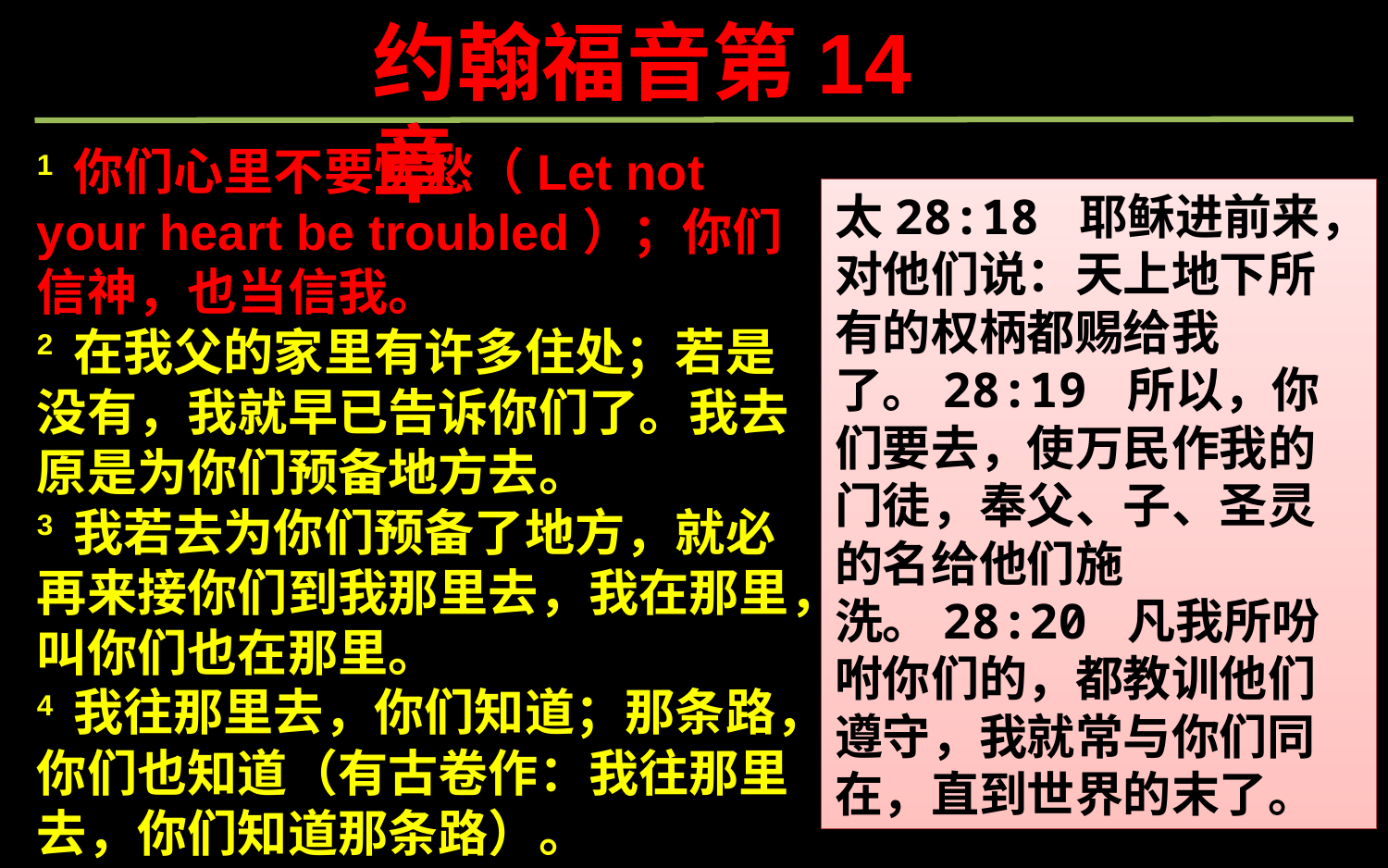

约翰福音第14章
1 你们心里不要忧愁（Let not your heart be troubled）；你们信神，也当信我。
2 在我父的家里有许多住处；若是没有，我就早已告诉你们了。我去原是为你们预备地方去。
3 我若去为你们预备了地方，就必再来接你们到我那里去，我在那里，叫你们也在那里。
4 我往那里去，你们知道；那条路，你们也知道（有古卷作：我往那里去，你们知道那条路）。
太28:18 耶稣进前来，对他们说：天上地下所有的权柄都赐给我了。28:19 所以，你们要去，使万民作我的门徒，奉父、子、圣灵的名给他们施洗。28:20 凡我所吩咐你们的，都教训他们遵守，我就常与你们同在，直到世界的末了。